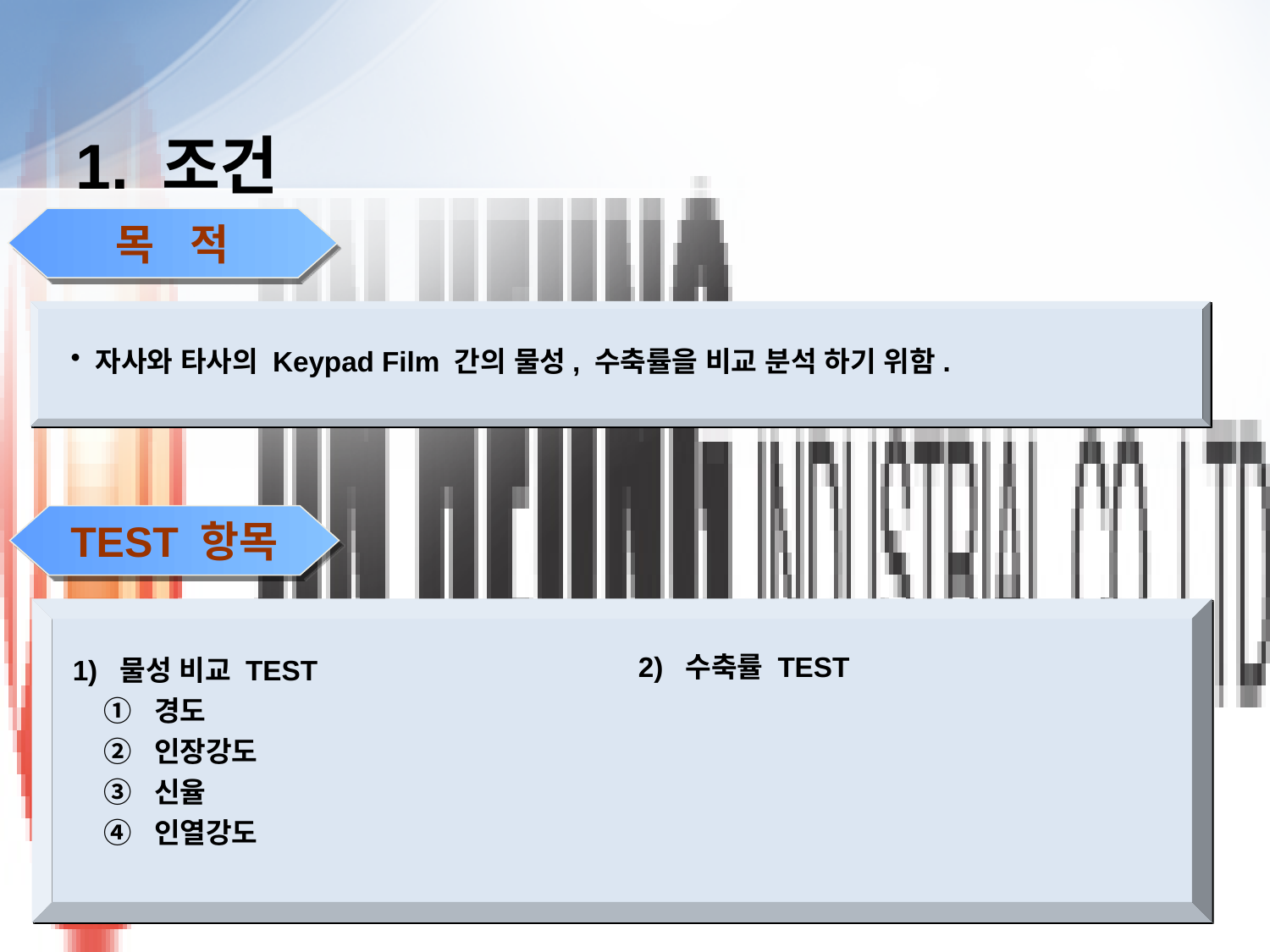

# 1. 조건
목   적

 자사와 타사의 Keypad Film 간의 물성, 수축률을 비교 분석 하기 위함.
TEST 항목

2)  수축률 TEST
1)  물성 비교 TEST
    ①  경도
    ②  인장강도
    ③  신율
    ④  인열강도